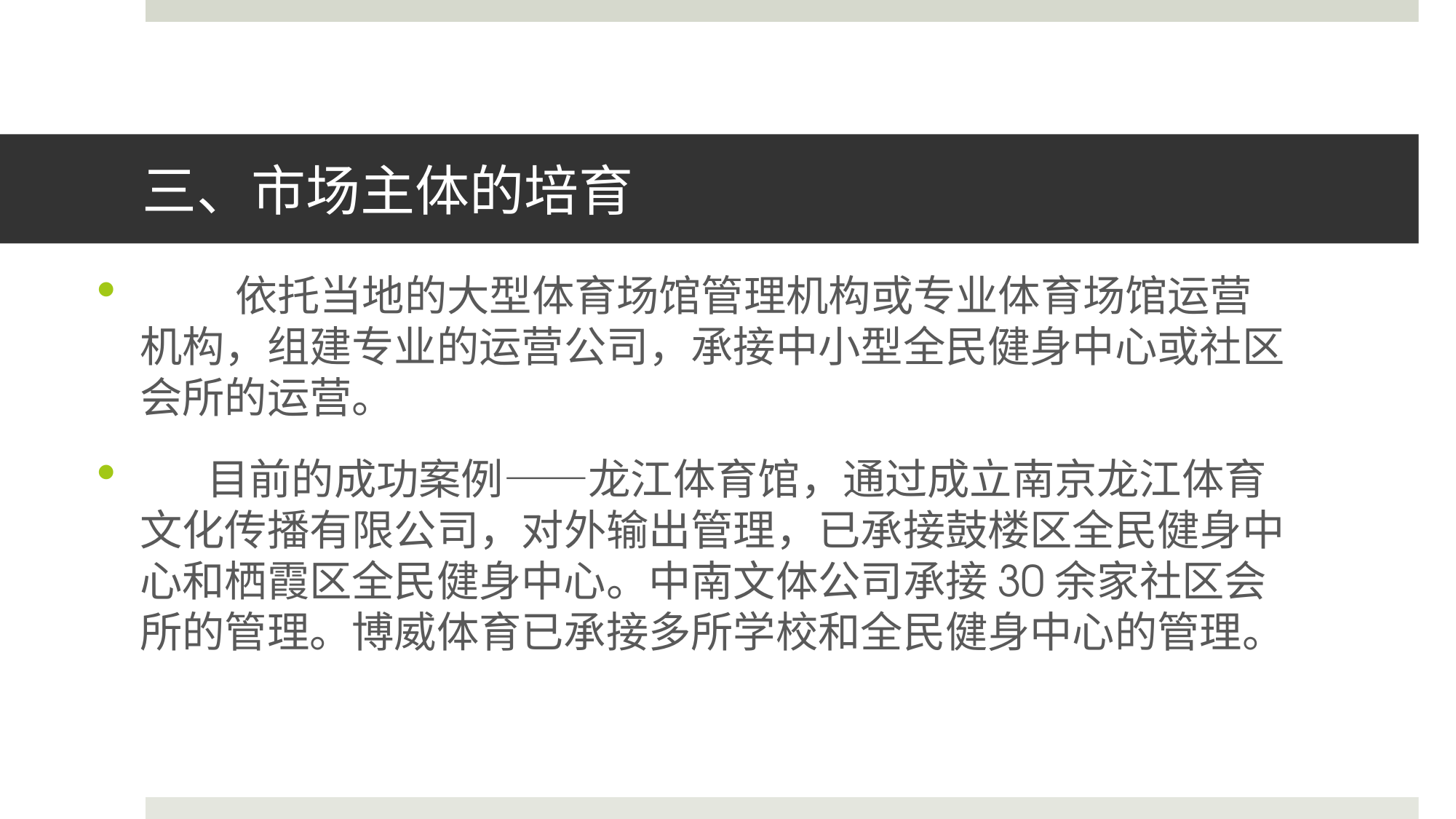

# 三、市场主体的培育
         依托当地的大型体育场馆管理机构或专业体育场馆运营机构，组建专业的运营公司，承接中小型全民健身中心或社区会所的运营。
      目前的成功案例——龙江体育馆，通过成立南京龙江体育文化传播有限公司，对外输出管理，已承接鼓楼区全民健身中心和栖霞区全民健身中心。中南文体公司承接30余家社区会所的管理。博威体育已承接多所学校和全民健身中心的管理。